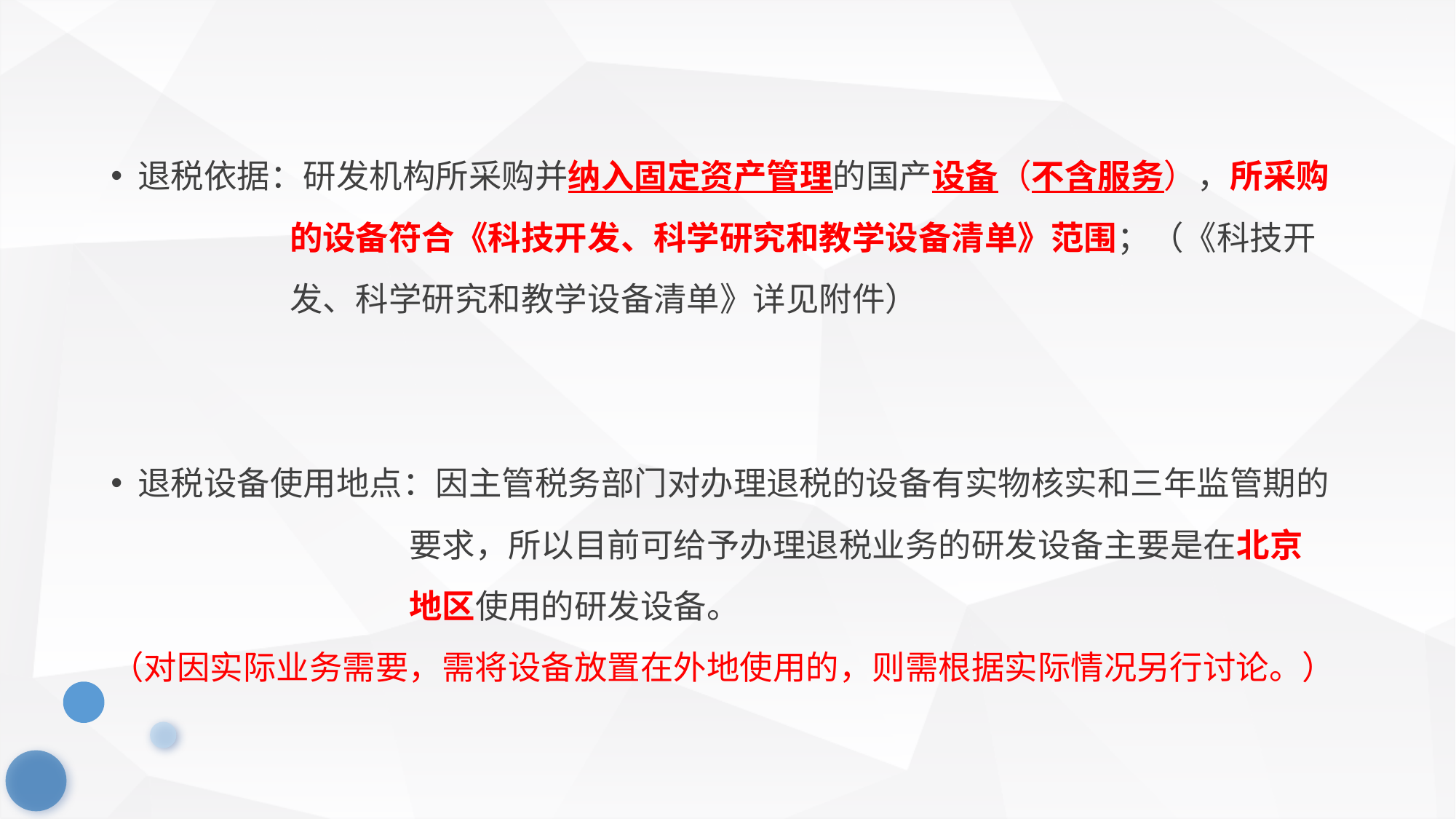

退税依据：研发机构所采购并纳入固定资产管理的国产设备（不含服务），所采购
                       的设备符合《科技开发、科学研究和教学设备清单》范围；（《科技开
                       发、科学研究和教学设备清单》详见附件）

退税设备使用地点：因主管税务部门对办理退税的设备有实物核实和三年监管期的
                                       要求，所以目前可给予办理退税业务的研发设备主要是在北京
                                       地区使用的研发设备。
（对因实际业务需要，需将设备放置在外地使用的，则需根据实际情况另行讨论。）